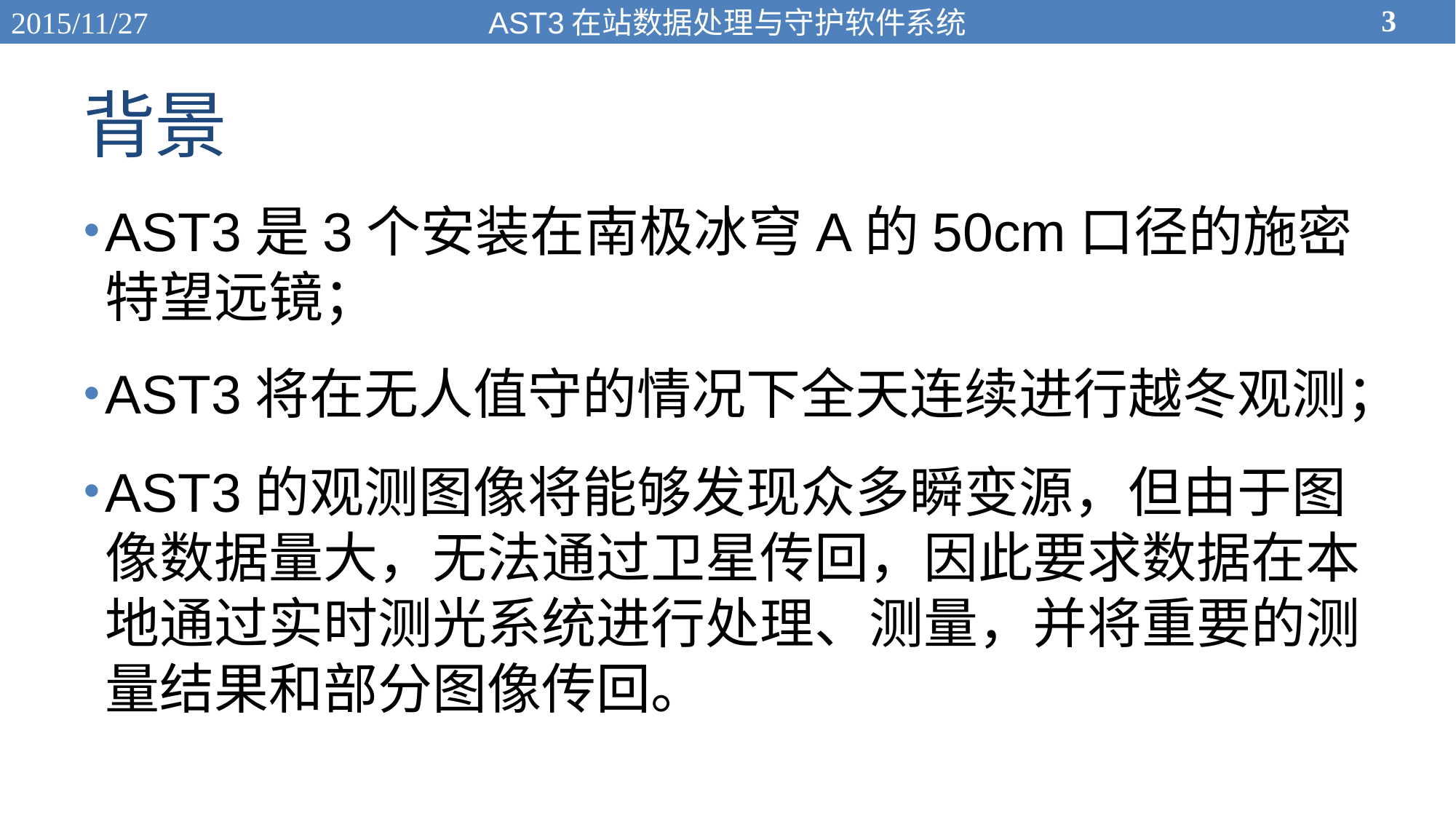

3
2015/11/27
AST3在站数据处理与守护软件系统
# 背景
AST3是3个安装在南极冰穹A的50cm口径的施密特望远镜；

AST3将在无人值守的情况下全天连续进行越冬观测；

AST3的观测图像将能够发现众多瞬变源，但由于图像数据量大，无法通过卫星传回，因此要求数据在本地通过实时测光系统进行处理、测量，并将重要的测量结果和部分图像传回。